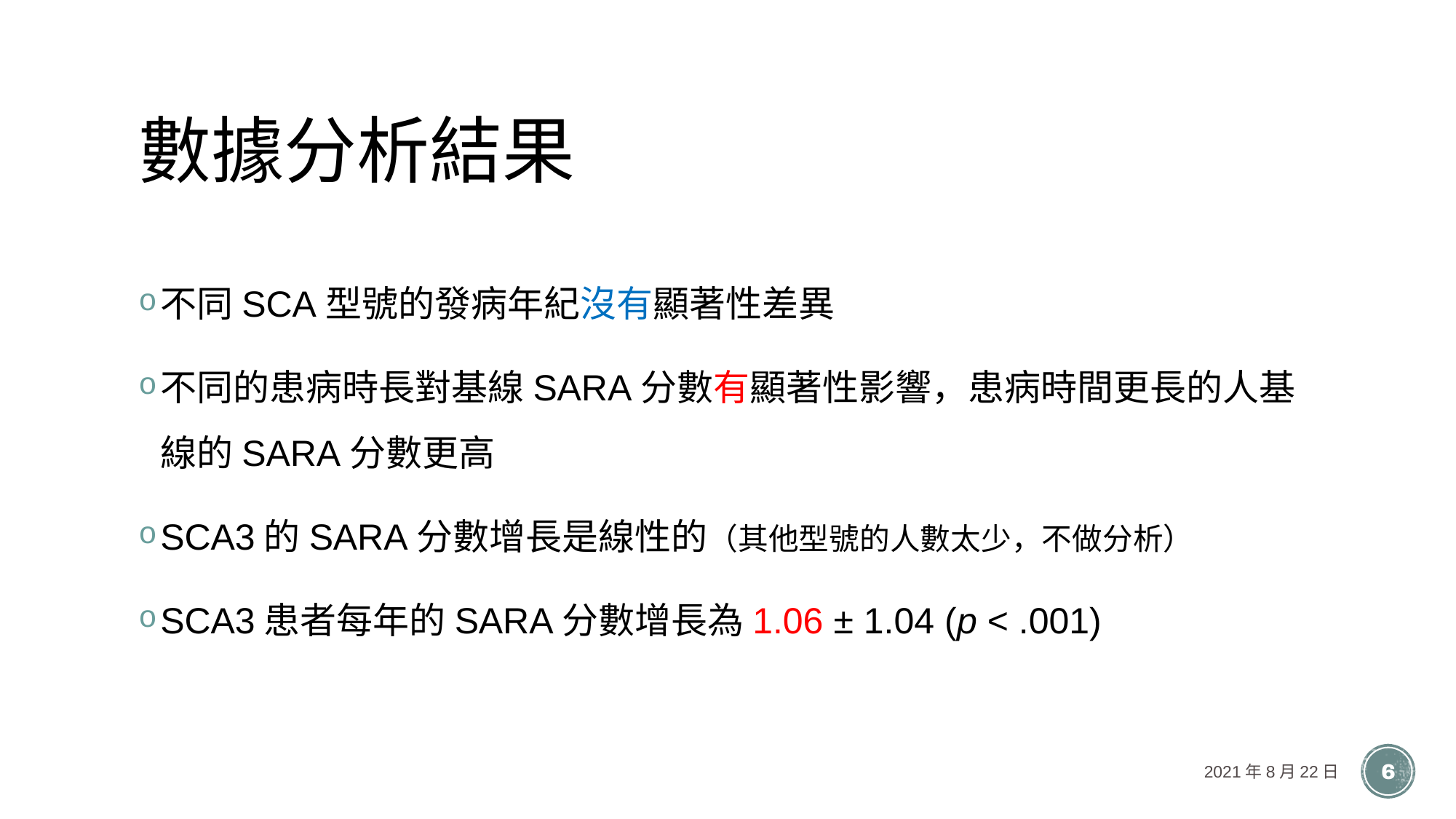

# 數據分析結果
不同SCA型號的發病年紀沒有顯著性差異
不同的患病時長對基線SARA分數有顯著性影響，患病時間更長的人基線的SARA分數更高
SCA3的SARA分數增長是線性的（其他型號的人數太少，不做分析）
SCA3患者每年的SARA分數增長為1.06 ± 1.04 (p < .001)
2021年8月22日
6